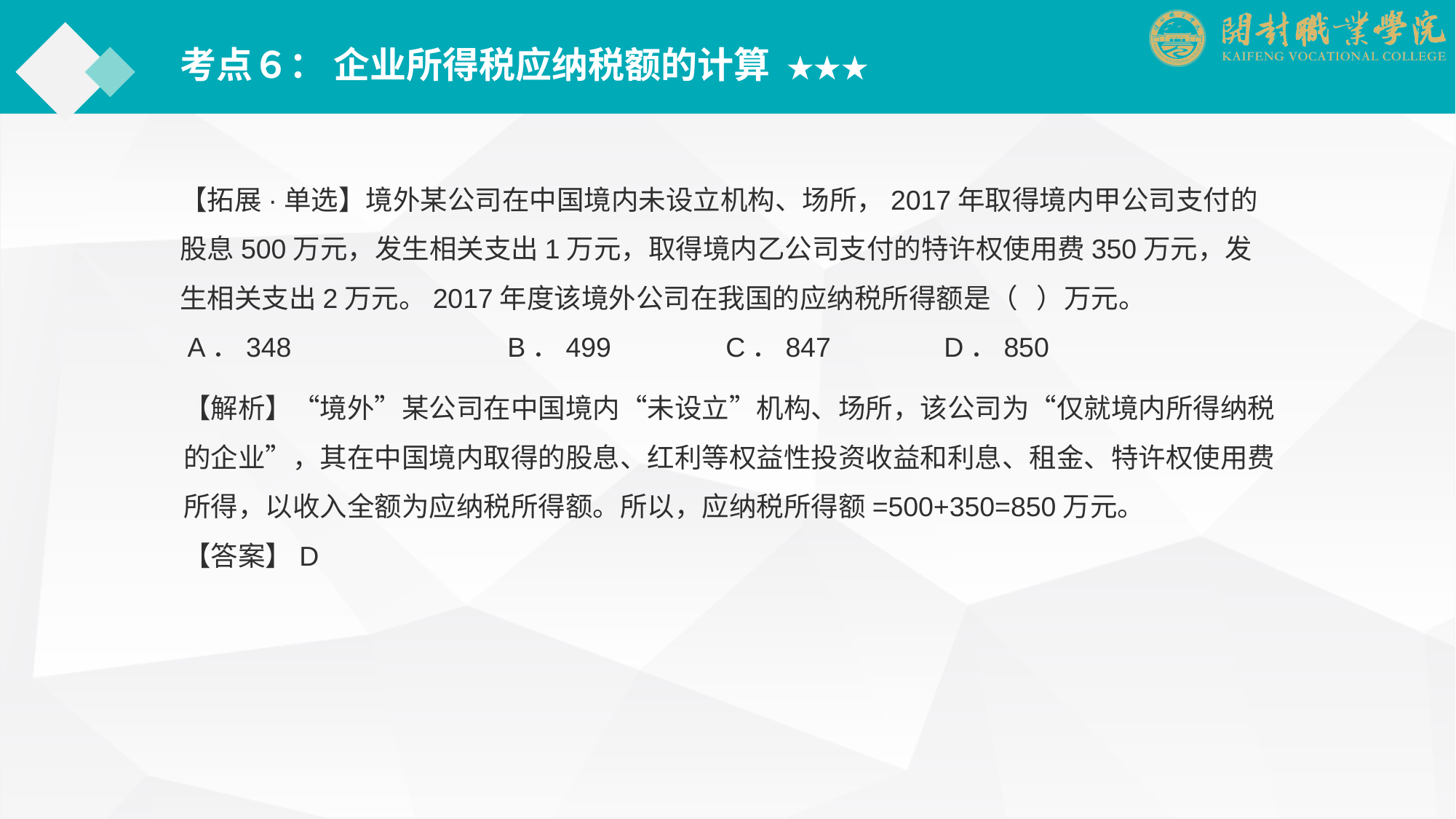

考点６： 企业所得税应纳税额的计算  ★★★
【拓展·单选】境外某公司在中国境内未设立机构、场所，2017年取得境内甲公司支付的股息500万元，发生相关支出1万元，取得境内乙公司支付的特许权使用费350万元，发生相关支出2万元。2017年度该境外公司在我国的应纳税所得额是（   ）万元。
 A．348		B．499		C．847		D．850
【解析】“境外”某公司在中国境内“未设立”机构、场所，该公司为“仅就境内所得纳税的企业”，其在中国境内取得的股息、红利等权益性投资收益和利息、租金、特许权使用费所得，以收入全额为应纳税所得额。所以，应纳税所得额=500+350=850万元。
【答案】D